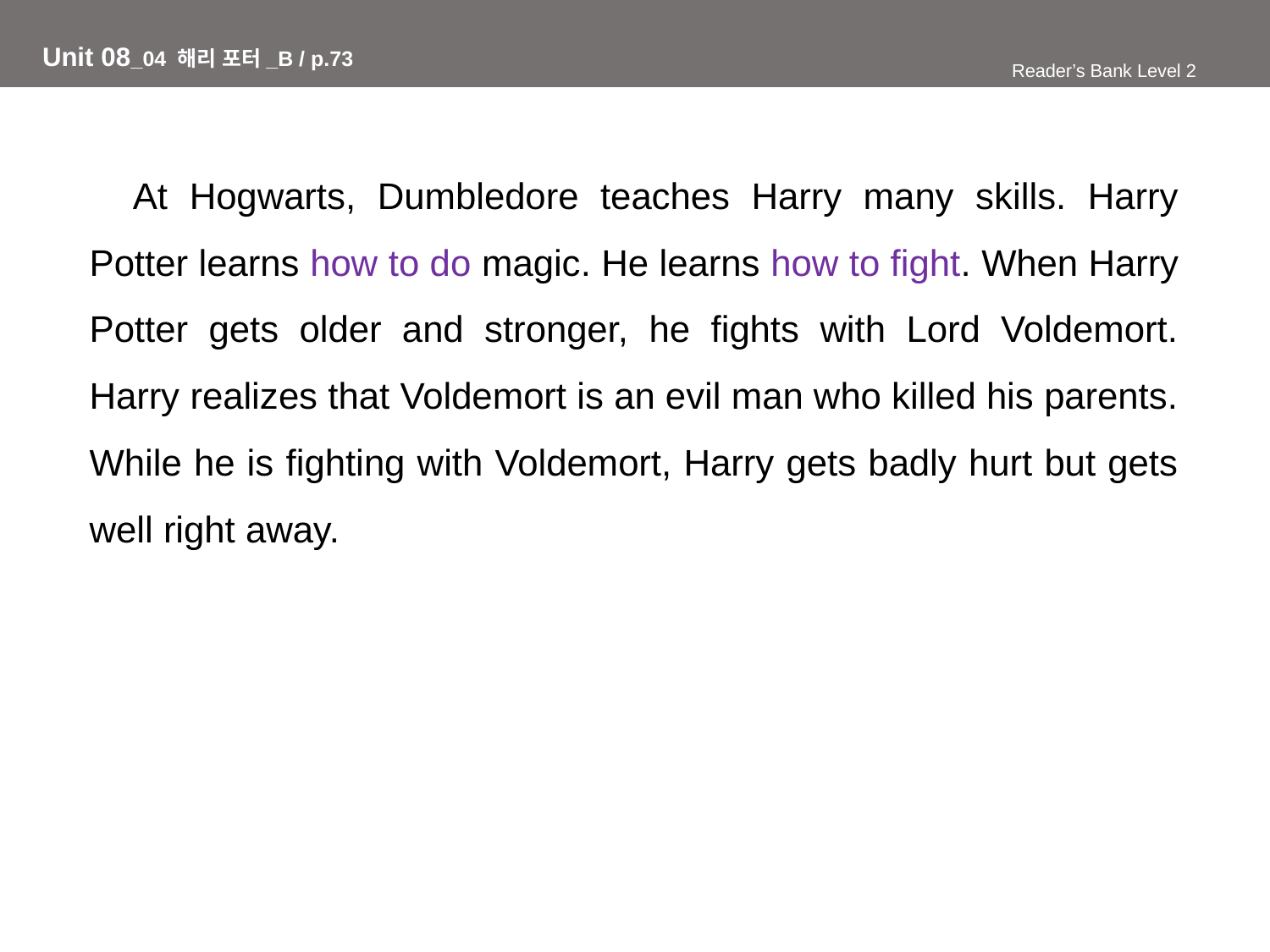

# Unit 08_04 해리 포터_B / p.73
Reader’s Bank Level 2

  At Hogwarts, Dumbledore teaches Harry many skills. Harry Potter learns how to do magic. He learns how to fight. When Harry Potter gets older and stronger, he fights with Lord Voldemort. Harry realizes that Voldemort is an evil man who killed his parents. While he is fighting with Voldemort, Harry gets badly hurt but gets well right away.